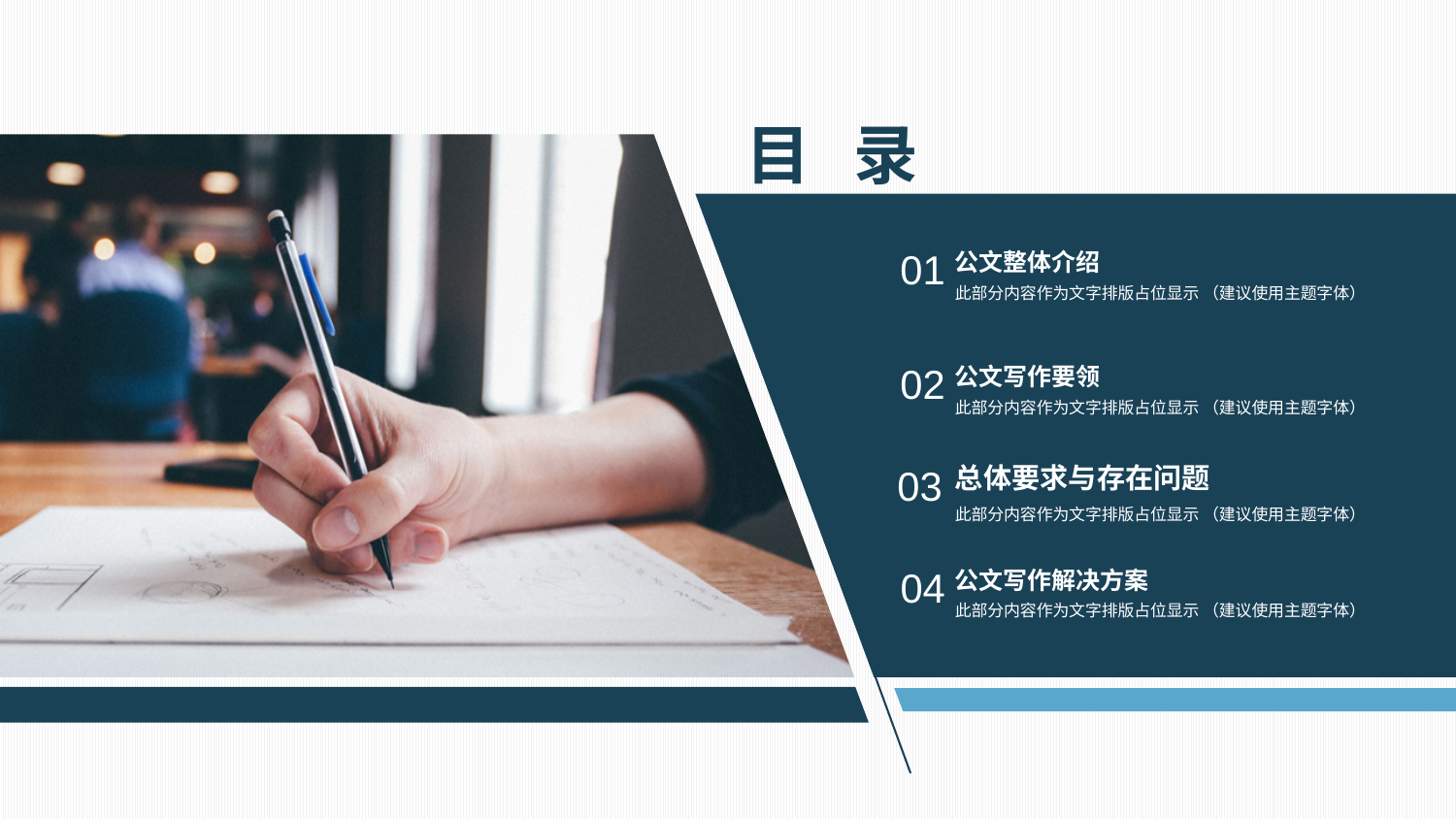

目录

01
公文整体介绍
此部分内容作为文字排版占位显示 （建议使用主题字体）
02
公文写作要领
此部分内容作为文字排版占位显示 （建议使用主题字体）
03
总体要求与存在问题
此部分内容作为文字排版占位显示 （建议使用主题字体）
04
公文写作解决方案
此部分内容作为文字排版占位显示 （建议使用主题字体）